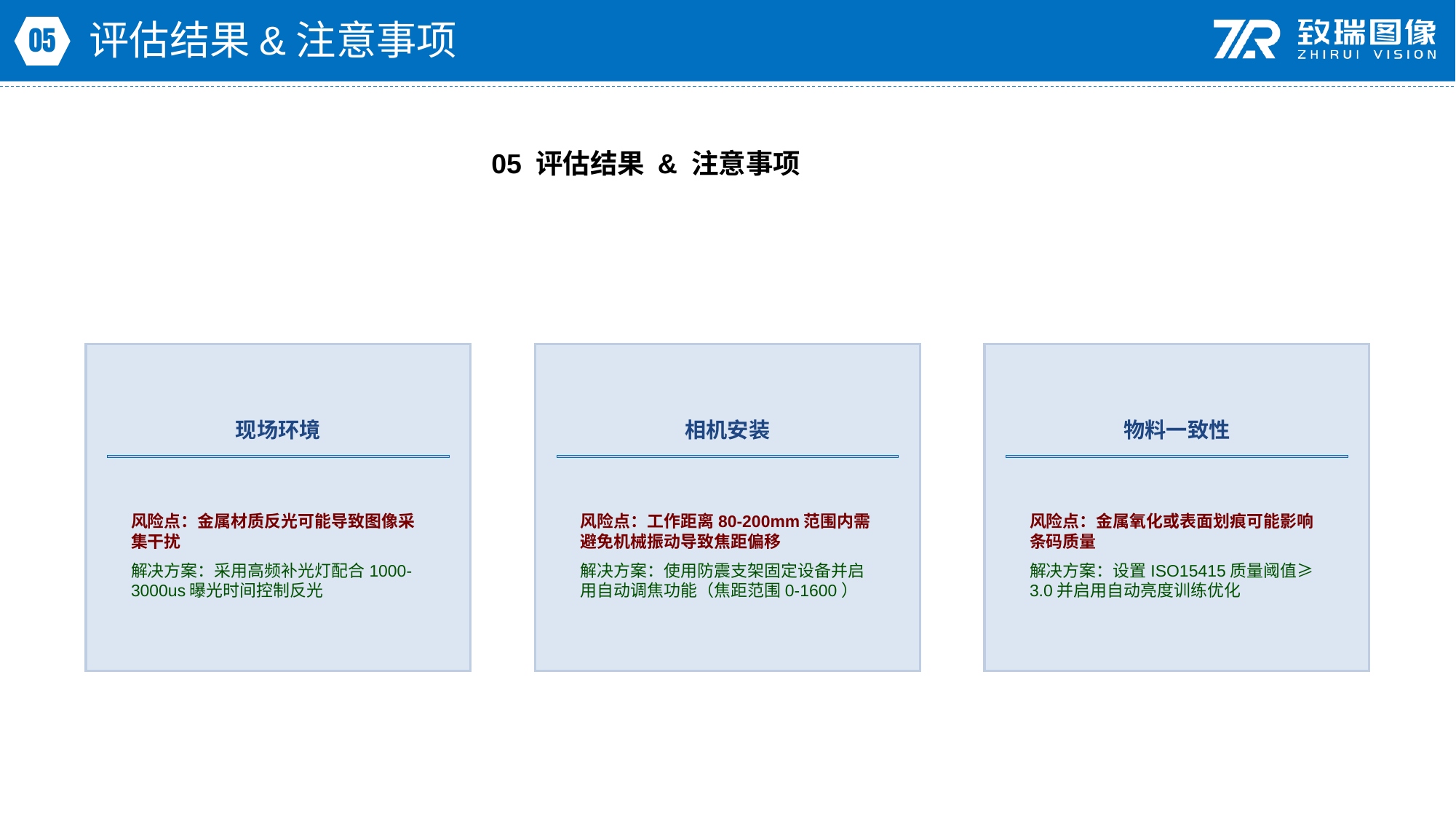

评估结果&注意事项
05

05 评估结果 & 注意事项

现场环境

相机安装

物料一致性

风险点：金属材质反光可能导致图像采集干扰
解决方案：采用高频补光灯配合1000-3000us曝光时间控制反光

风险点：工作距离80-200mm范围内需避免机械振动导致焦距偏移
解决方案：使用防震支架固定设备并启用自动调焦功能（焦距范围0-1600）

风险点：金属氧化或表面划痕可能影响条码质量
解决方案：设置ISO15415质量阈值≥3.0并启用自动亮度训练优化